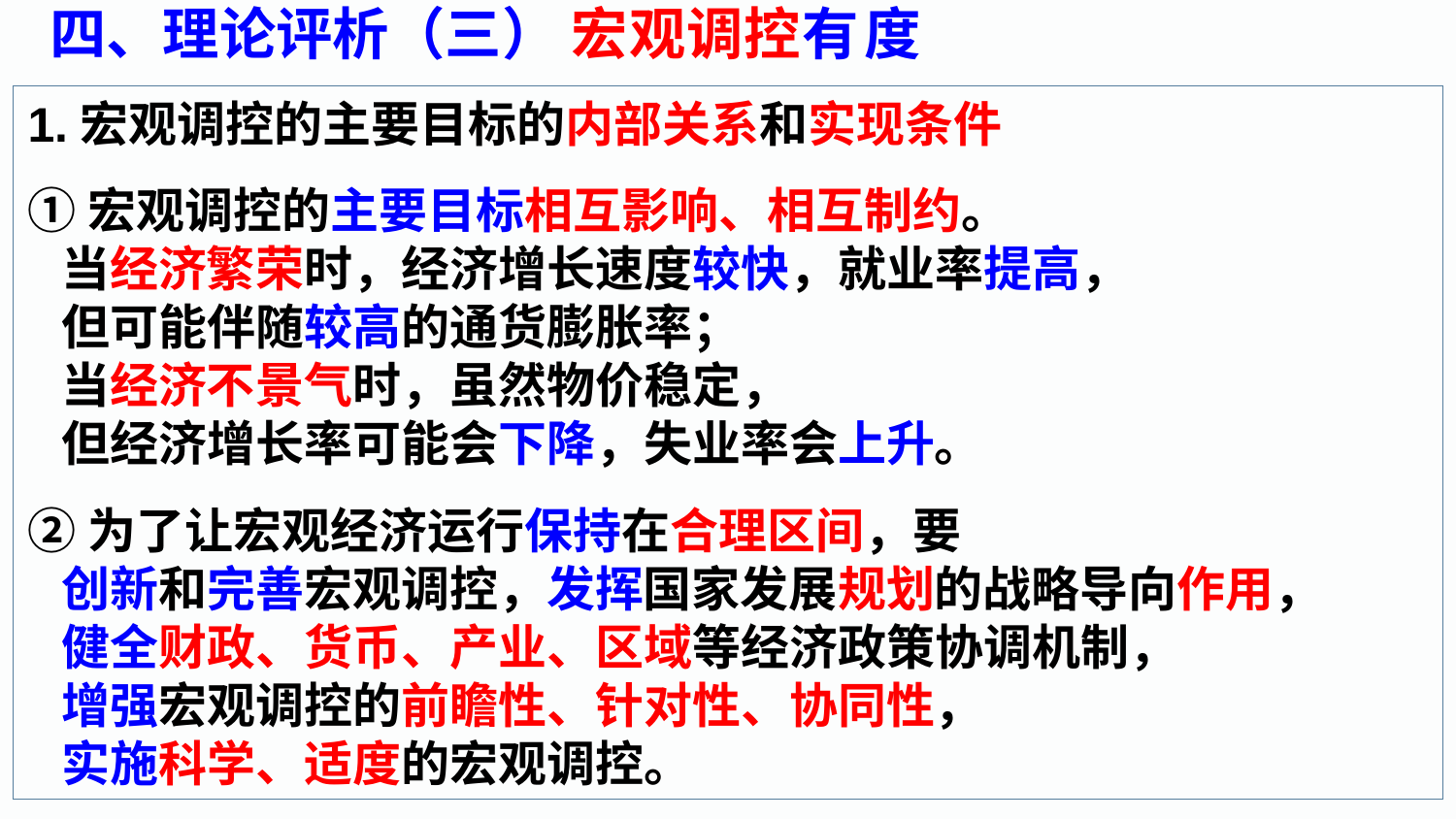

四、理论评析（三） 宏观调控有度
1.宏观调控的主要目标的内部关系和实现条件

①宏观调控的主要目标相互影响、相互制约。
  当经济繁荣时，经济增长速度较快，就业率提高，
  但可能伴随较高的通货膨胀率；
  当经济不景气时，虽然物价稳定，
  但经济增长率可能会下降，失业率会上升。

②为了让宏观经济运行保持在合理区间，要
  创新和完善宏观调控，发挥国家发展规划的战略导向作用，
  健全财政、货币、产业、区域等经济政策协调机制，
  增强宏观调控的前瞻性、针对性、协同性，
  实施科学、适度的宏观调控。